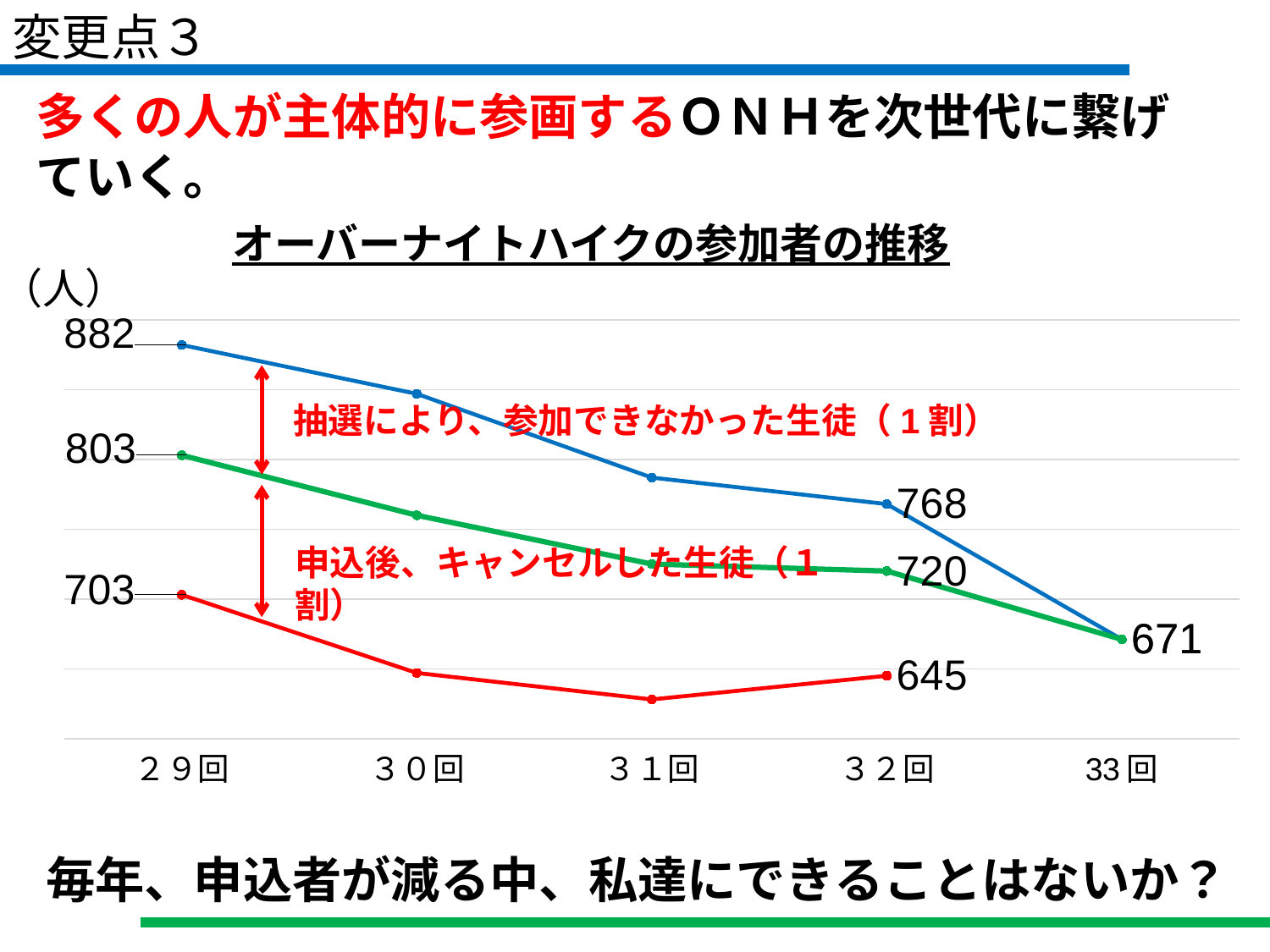

変更点３
多くの人が主体的に参画するＯＮＨを次世代に繋げていく。
オーバーナイトハイクの参加者の推移

（人）

### Chart

| Category | 申込者 | 抽選後 | 当日参加 |
|---|---|---|---|
| ２９回 | 882.0 | 803.0 | 703.0 |
| ３０回 | 847.0 | 760.0 | 647.0 |
| ３１回 | 787.0 | 725.0 | 628.0 |
| ３２回 | 768.0 | 720.0 | 645.0 |
| 33回 | 671.0 | 671.0 | None |
抽選により、参加できなかった生徒（1割）
申込後、キャンセルした生徒（１割）
毎年、申込者が減る中、私達にできることはないか？